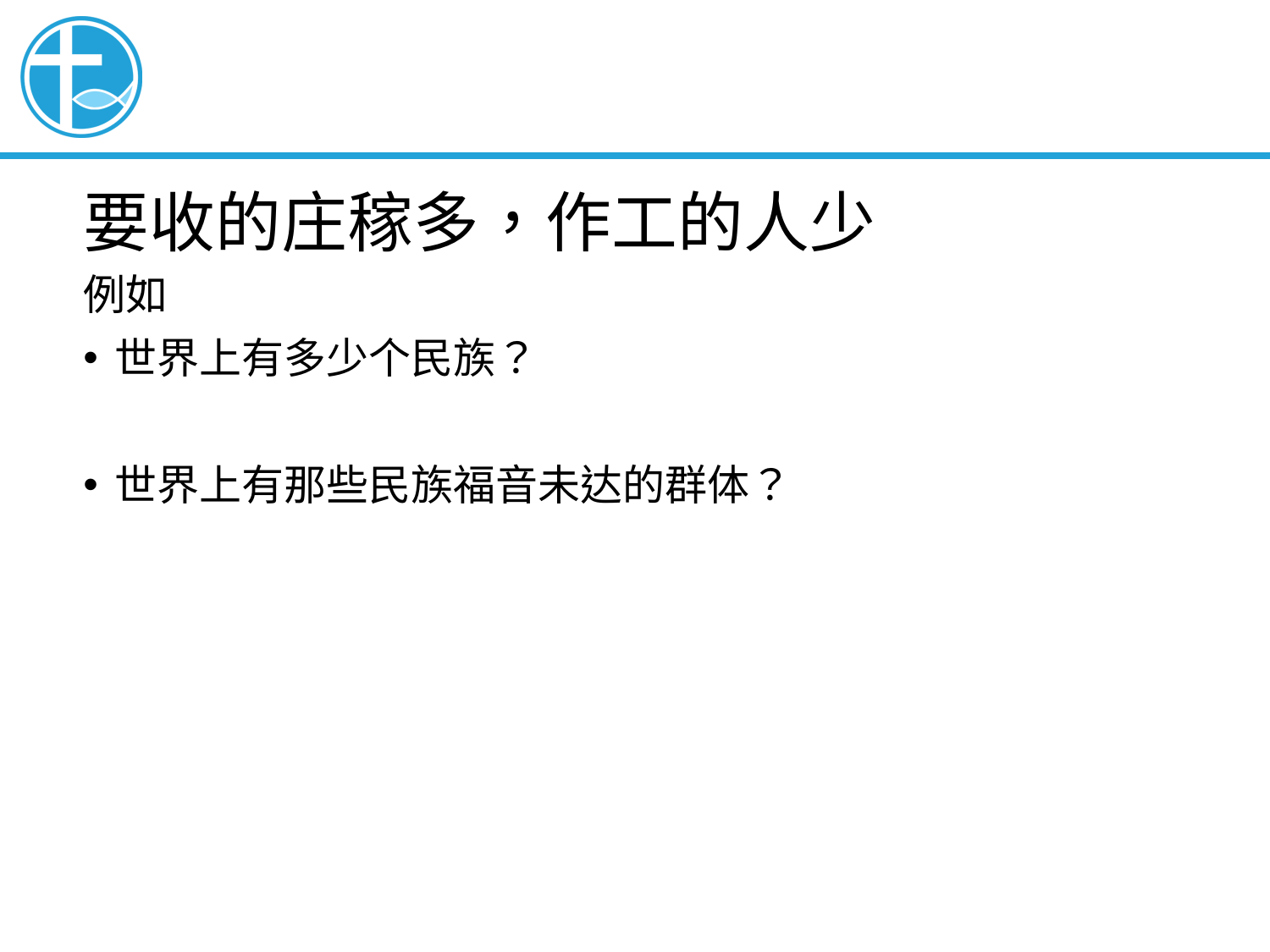

# 要收的庄稼多，作工的人少
例如
世界上有多少个民族？

世界上有那些民族福音未达的群体？